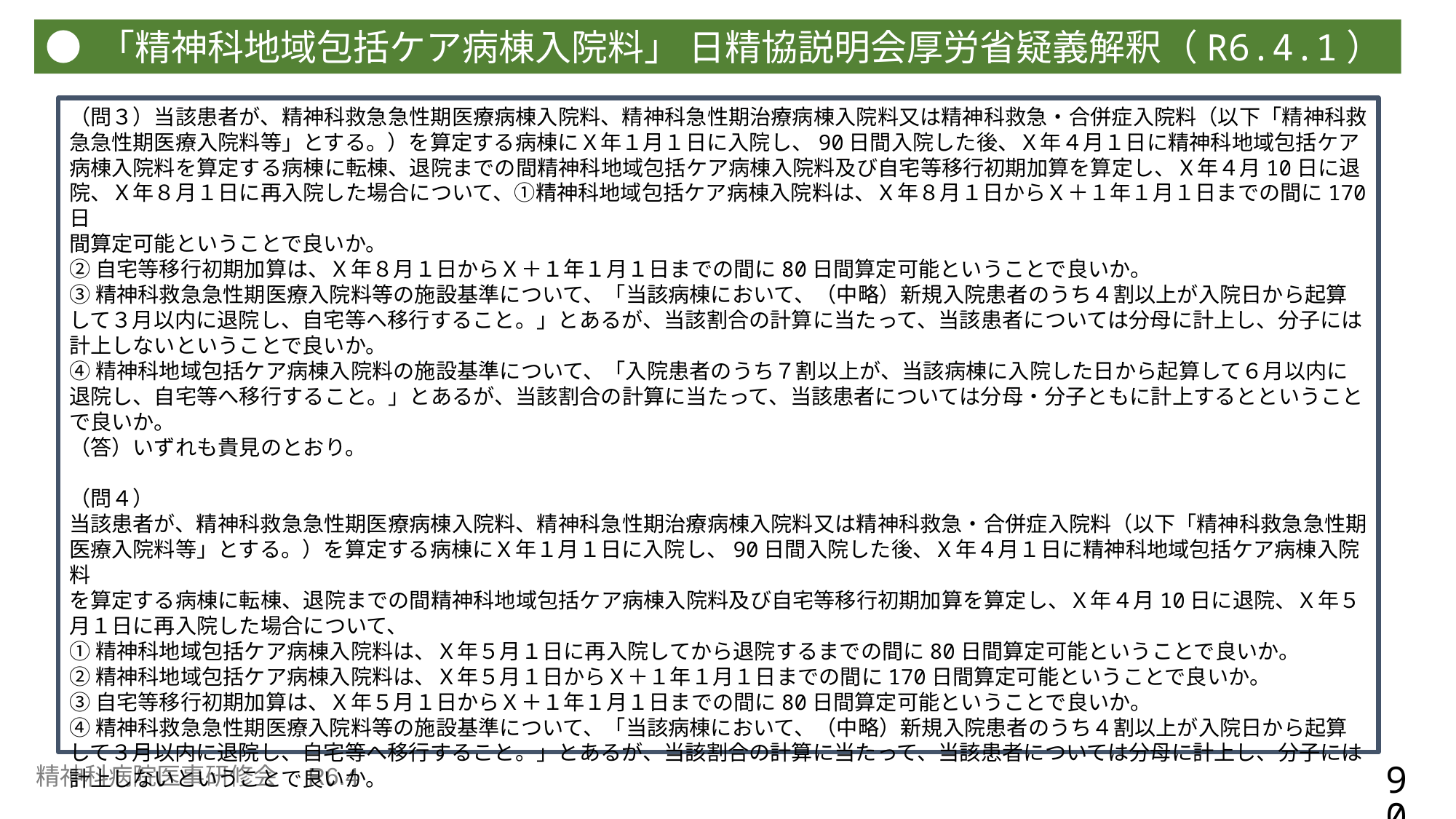

● 「精神科地域包括ケア病棟入院料」 日精協説明会厚労省疑義解釈（R6.4.1）
（問３）当該患者が、精神科救急急性期医療病棟入院料、精神科急性期治療病棟入院料又は精神科救急・合併症入院料（以下「精神科救急急性期医療入院料等」とする。）を算定する病棟にＸ年１月１日に入院し、90日間入院した後、Ｘ年４月１日に精神科地域包括ケア病棟入院料を算定する病棟に転棟、退院までの間精神科地域包括ケア病棟入院料及び自宅等移行初期加算を算定し、Ｘ年４月10日に退院、Ｘ年８月１日に再入院した場合について、①精神科地域包括ケア病棟入院料は、Ｘ年８月１日からＸ＋１年１月１日までの間に170日
間算定可能ということで良いか。
②自宅等移行初期加算は、Ｘ年８月１日からＸ＋１年１月１日までの間に80日間算定可能ということで良いか。
③精神科救急急性期医療入院料等の施設基準について、「当該病棟において、（中略）新規入院患者のうち４割以上が入院日から起算して３月以内に退院し、自宅等へ移行すること。」とあるが、当該割合の計算に当たって、当該患者については分母に計上し、分子には計上しないということで良いか。
④精神科地域包括ケア病棟入院料の施設基準について、「入院患者のうち７割以上が、当該病棟に入院した日から起算して６月以内に退院し、自宅等へ移行すること。」とあるが、当該割合の計算に当たって、当該患者については分母・分子ともに計上するとということで良いか。
（答）いずれも貴見のとおり。

（問４）
当該患者が、精神科救急急性期医療病棟入院料、精神科急性期治療病棟入院料又は精神科救急・合併症入院料（以下「精神科救急急性期医療入院料等」とする。）を算定する病棟にＸ年１月１日に入院し、90日間入院した後、Ｘ年４月１日に精神科地域包括ケア病棟入院料
を算定する病棟に転棟、退院までの間精神科地域包括ケア病棟入院料及び自宅等移行初期加算を算定し、Ｘ年４月10日に退院、Ｘ年５月１日に再入院した場合について、
①精神科地域包括ケア病棟入院料は、Ｘ年５月１日に再入院してから退院するまでの間に80日間算定可能ということで良いか。
②精神科地域包括ケア病棟入院料は、Ｘ年５月１日からＸ＋１年１月１日までの間に170日間算定可能ということで良いか。
③自宅等移行初期加算は、Ｘ年５月１日からＸ＋１年１月１日までの間に80日間算定可能ということで良いか。
④精神科救急急性期医療入院料等の施設基準について、「当該病棟において、（中略）新規入院患者のうち４割以上が入院日から起算して３月以内に退院し、自宅等へ移行すること。」とあるが、当該割合の計算に当たって、当該患者については分母に計上し、分子には計上しないということで良いか。
90